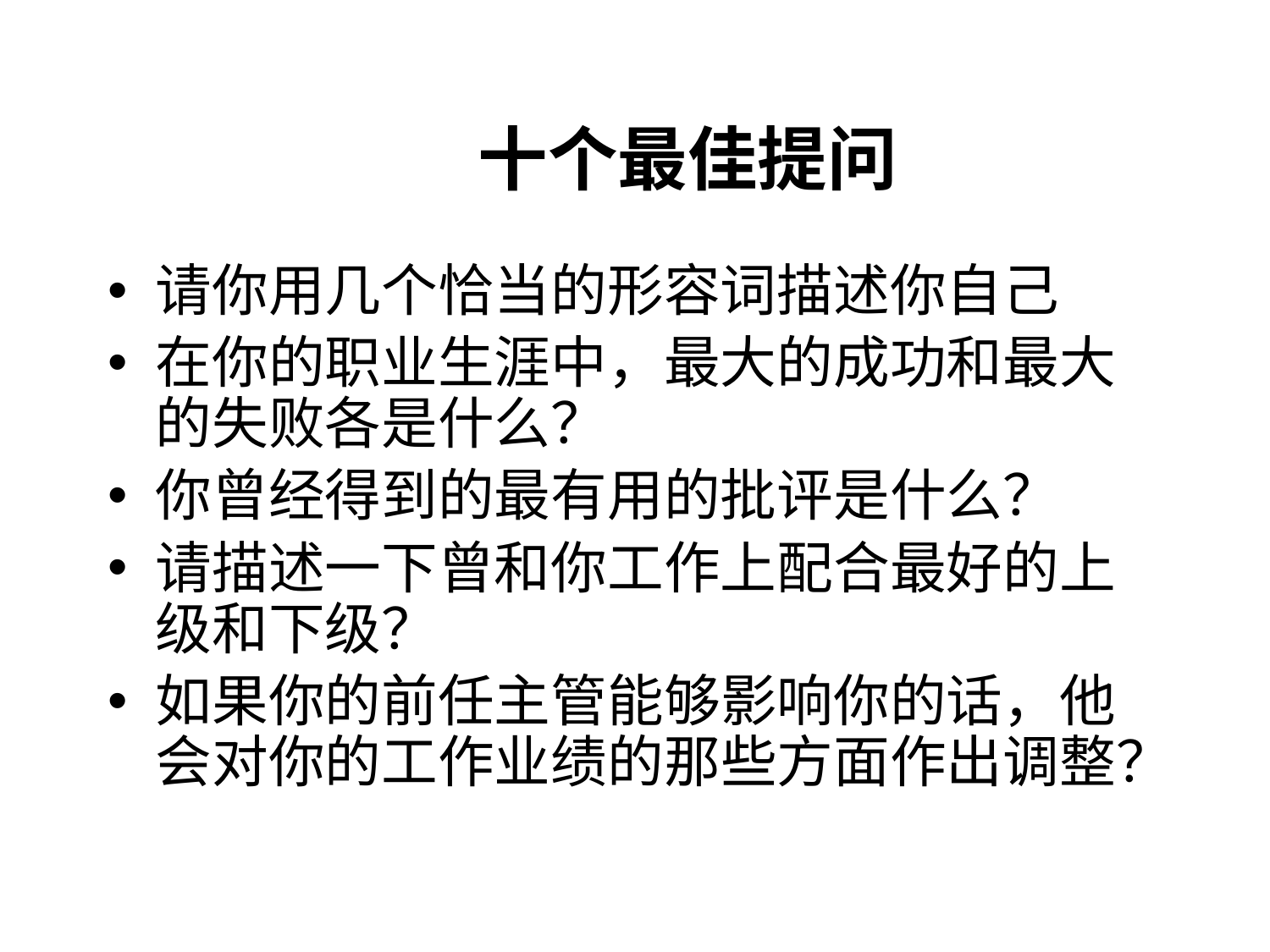

# 十个最佳提问
请你用几个恰当的形容词描述你自己
在你的职业生涯中，最大的成功和最大的失败各是什么？
你曾经得到的最有用的批评是什么？
请描述一下曾和你工作上配合最好的上级和下级？
如果你的前任主管能够影响你的话，他会对你的工作业绩的那些方面作出调整？